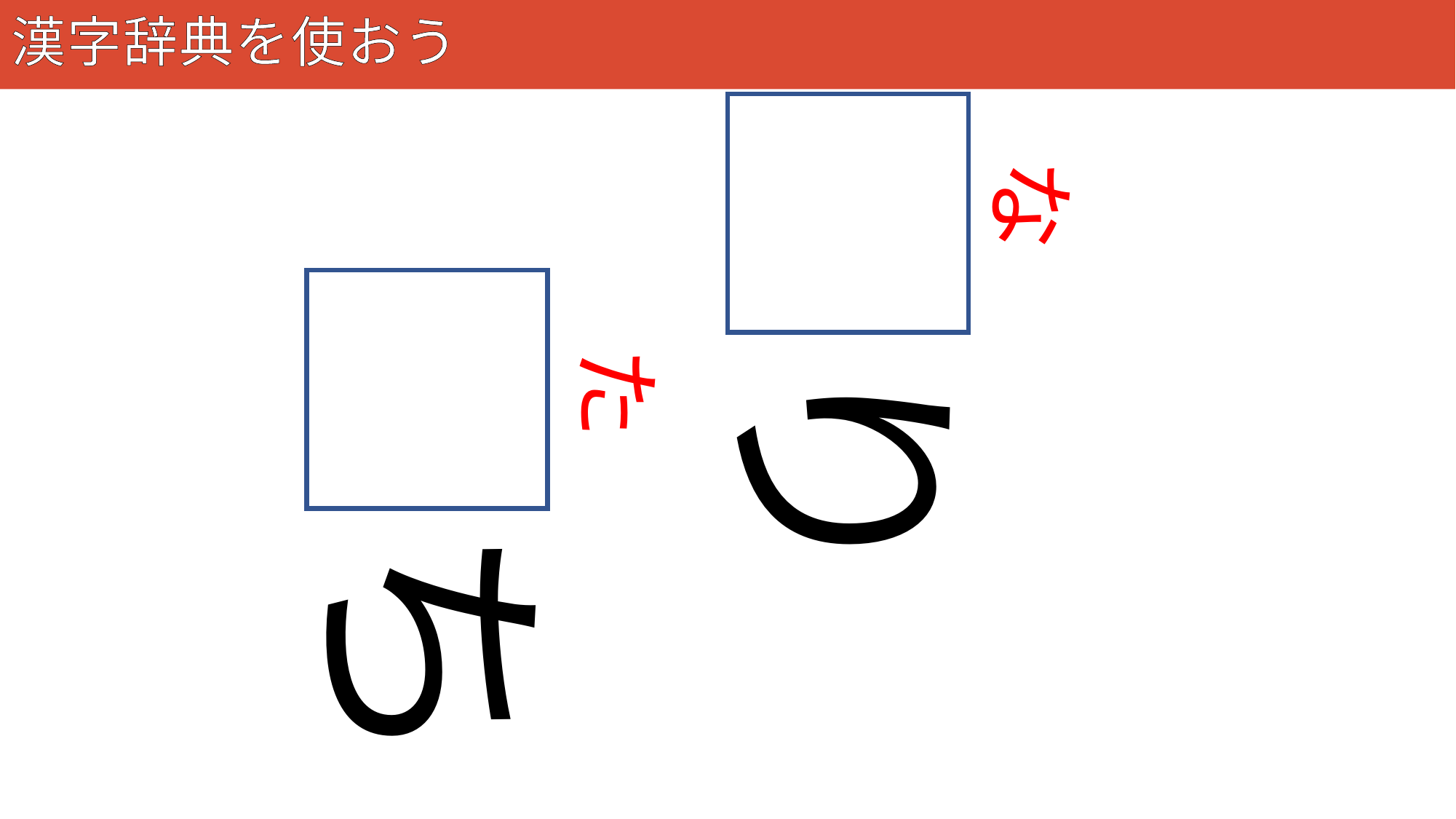

# 漢字辞典を使おう
20
成り

な
立ち

た